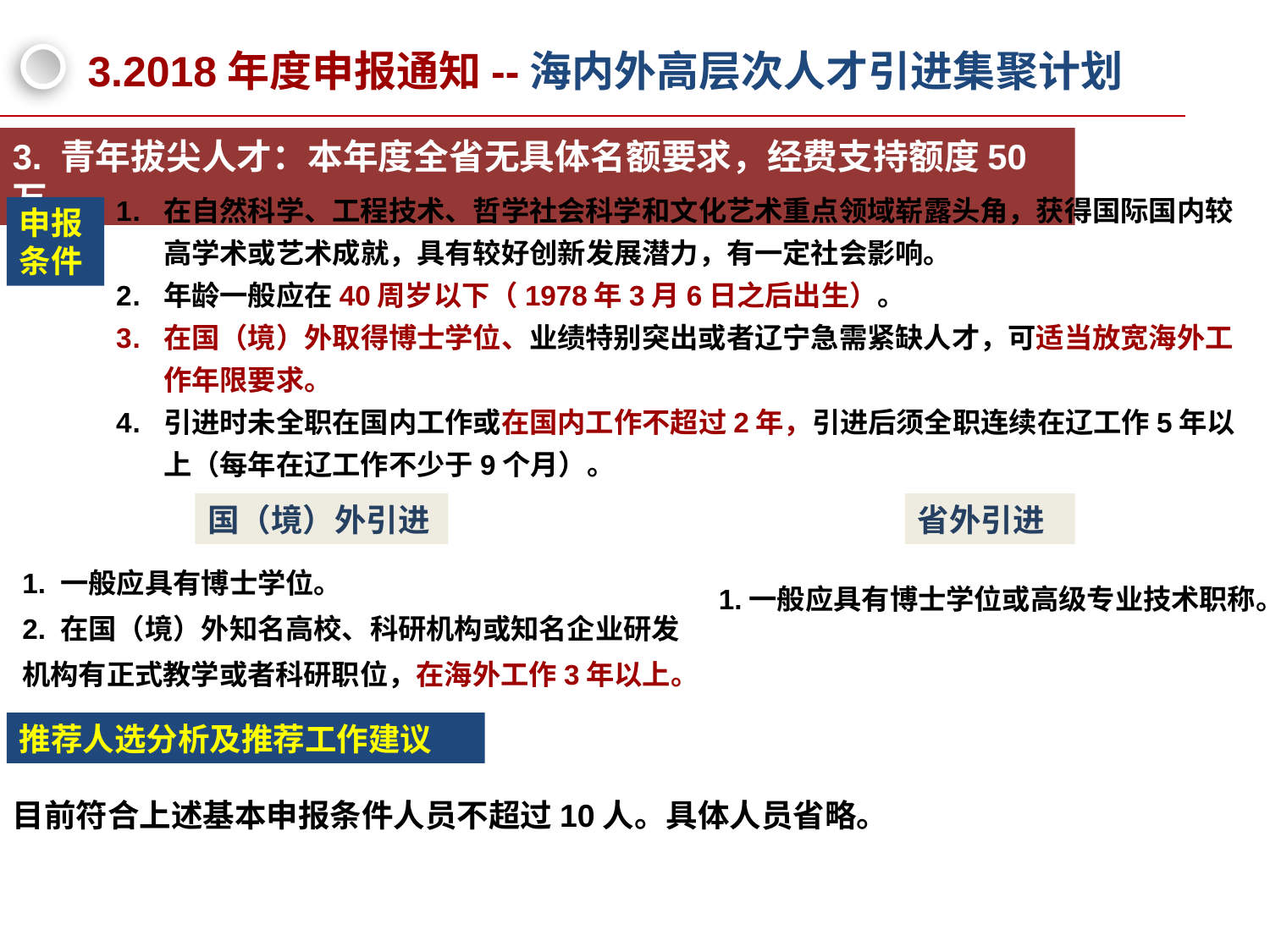

# 3.2018年度申报通知--海内外高层次人才引进集聚计划
3. 青年拔尖人才：本年度全省无具体名额要求，经费支持额度50万
在自然科学、工程技术、哲学社会科学和文化艺术重点领域崭露头角，获得国际国内较高学术或艺术成就，具有较好创新发展潜力，有一定社会影响。
年龄一般应在40周岁以下（1978年3月6日之后出生）。
在国（境）外取得博士学位、业绩特别突出或者辽宁急需紧缺人才，可适当放宽海外工作年限要求。
引进时未全职在国内工作或在国内工作不超过2年，引进后须全职连续在辽工作5年以上（每年在辽工作不少于9个月）。
申报条件
国（境）外引进
省外引进
1. 一般应具有博士学位。
2. 在国（境）外知名高校、科研机构或知名企业研发机构有正式教学或者科研职位，在海外工作3年以上。
1.一般应具有博士学位或高级专业技术职称。
推荐人选分析及推荐工作建议
目前符合上述基本申报条件人员不超过10人。具体人员省略。